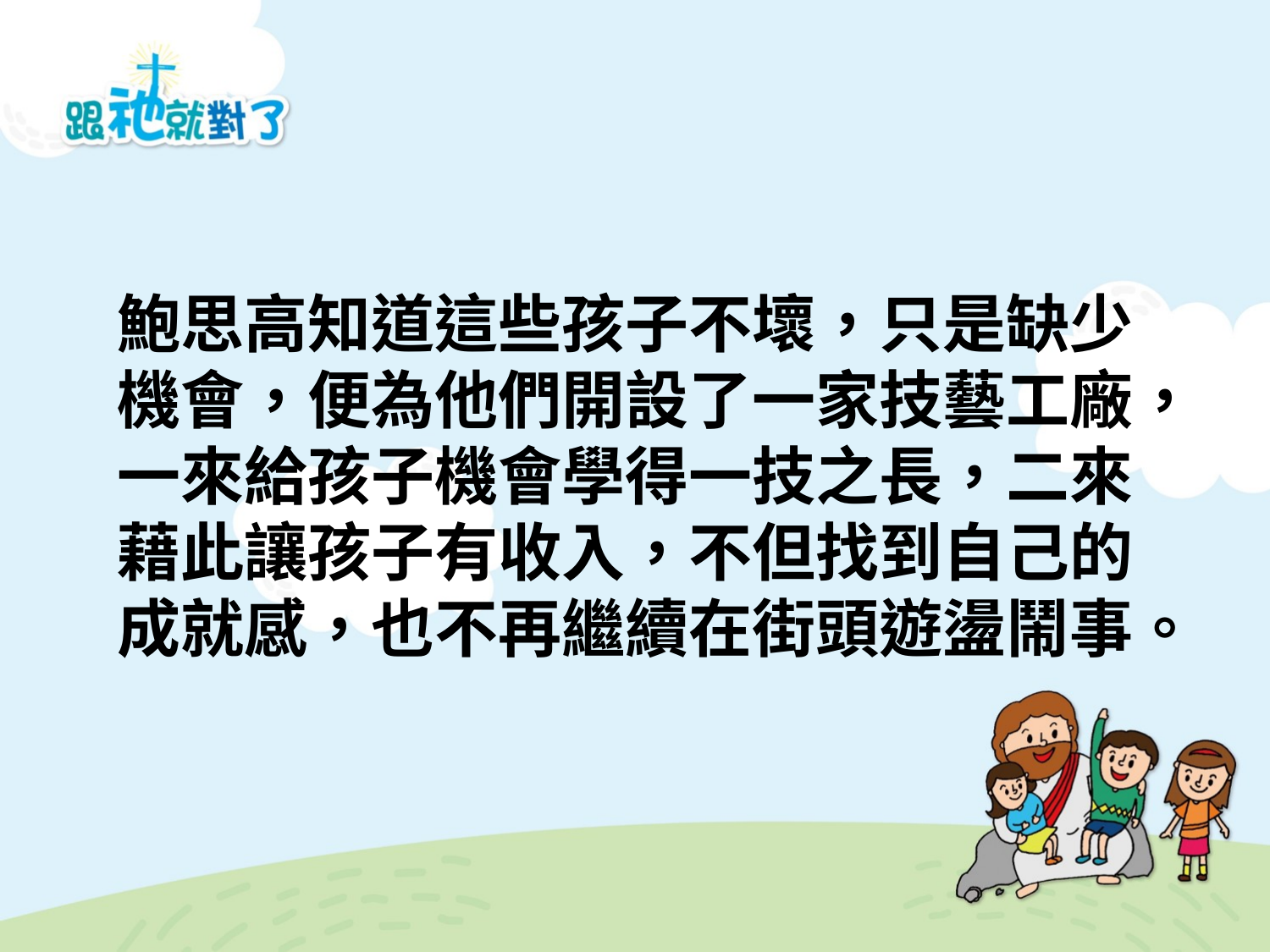

鮑思高知道這些孩子不壞，只是缺少機會，便為他們開設了一家技藝工廠，一來給孩子機會學得一技之長，二來藉此讓孩子有收入，不但找到自己的成就感，也不再繼續在街頭遊盪鬧事。